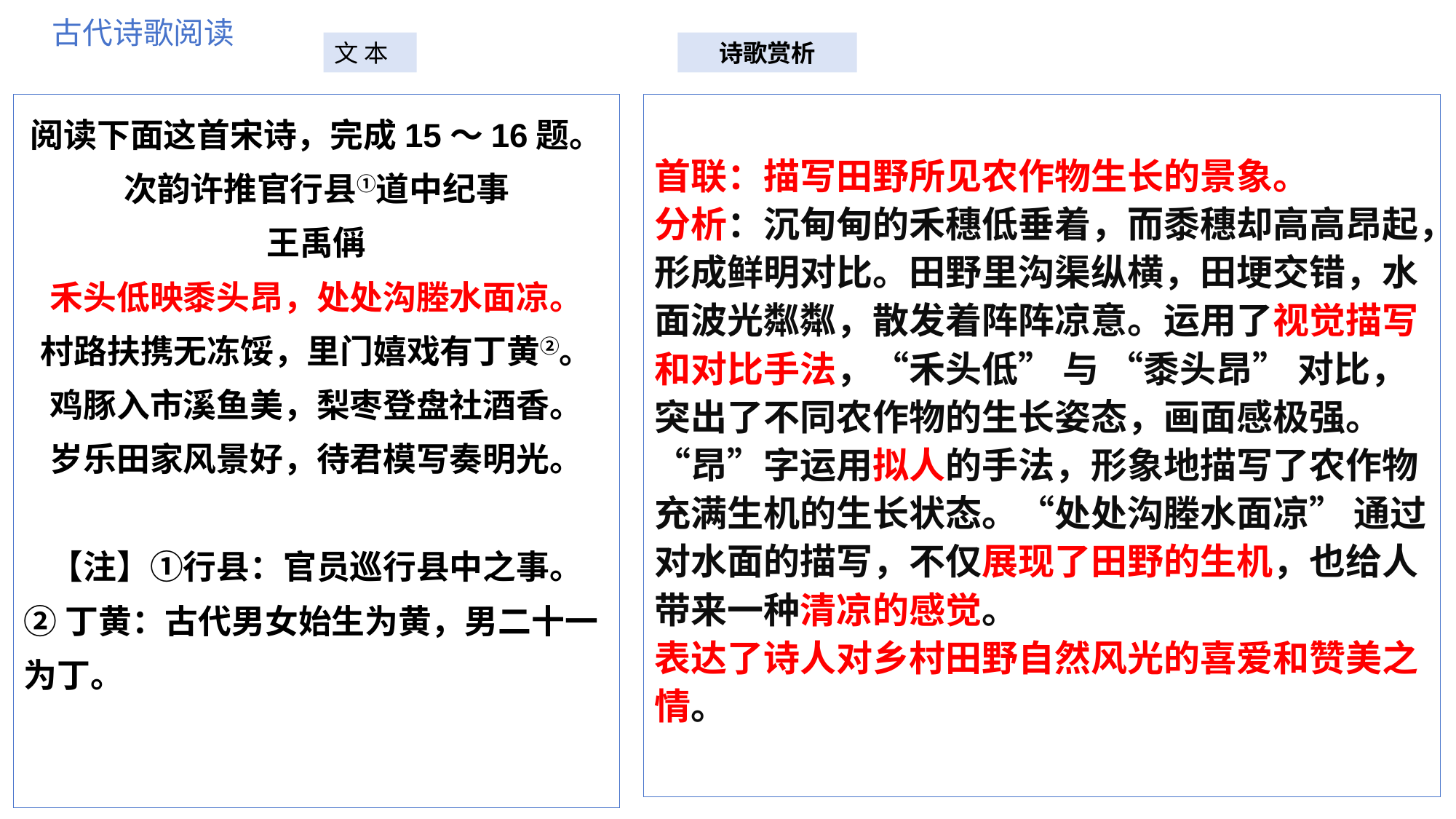

古代诗歌阅读
文 本
诗歌赏析
阅读下面这首宋诗，完成15～16题。
次韵许推官行县①道中纪事
王禹偁
禾头低映黍头昂，处处沟塍水面凉。
村路扶携无冻馁，里门嬉戏有丁黄②。
鸡豚入市溪鱼美，梨枣登盘社酒香。
岁乐田家风景好，待君模写奏明光。

【注】①行县：官员巡行县中之事。
②丁黄：古代男女始生为黄，男二十一为丁。

首联：描写田野所见农作物生长的景象。
分析：沉甸甸的禾穗低垂着，而黍穗却高高昂起，形成鲜明对比。田野里沟渠纵横，田埂交错，水面波光粼粼，散发着阵阵凉意。运用了视觉描写和对比手法，“禾头低” 与 “黍头昂” 对比，突出了不同农作物的生长姿态，画面感极强。“昂”字运用拟人的手法，形象地描写了农作物充满生机的生长状态。“处处沟塍水面凉” 通过对水面的描写，不仅展现了田野的生机，也给人带来一种清凉的感觉。
表达了诗人对乡村田野自然风光的喜爱和赞美之情。